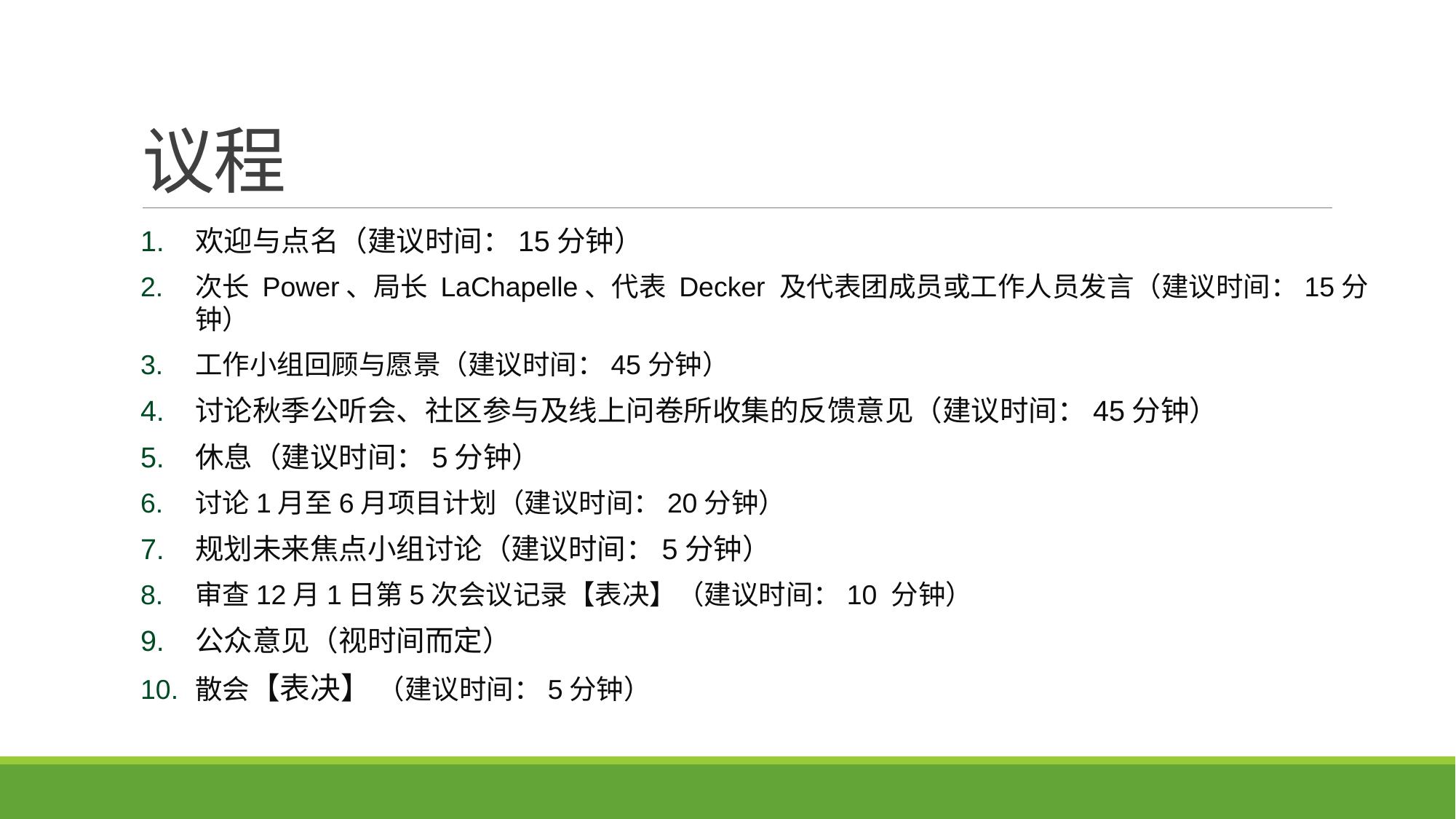

# 议程
欢迎与点名（建议时间：15分钟）
次长 Power、局长 LaChapelle、代表 Decker 及代表团成员或工作人员发言（建议时间：15分钟）
工作小组回顾与愿景（建议时间：45分钟）
讨论秋季公听会、社区参与及线上问卷所收集的反馈意见（建议时间：45分钟）
休息（建议时间：5分钟）
讨论1月至6月项目计划（建议时间：20分钟）
规划未来焦点小组讨论（建议时间：5分钟）
审查12月1日第5次会议记录【表决】（建议时间：10 分钟）
公众意见（视时间而定）
散会【表决】 （建议时间：5分钟）